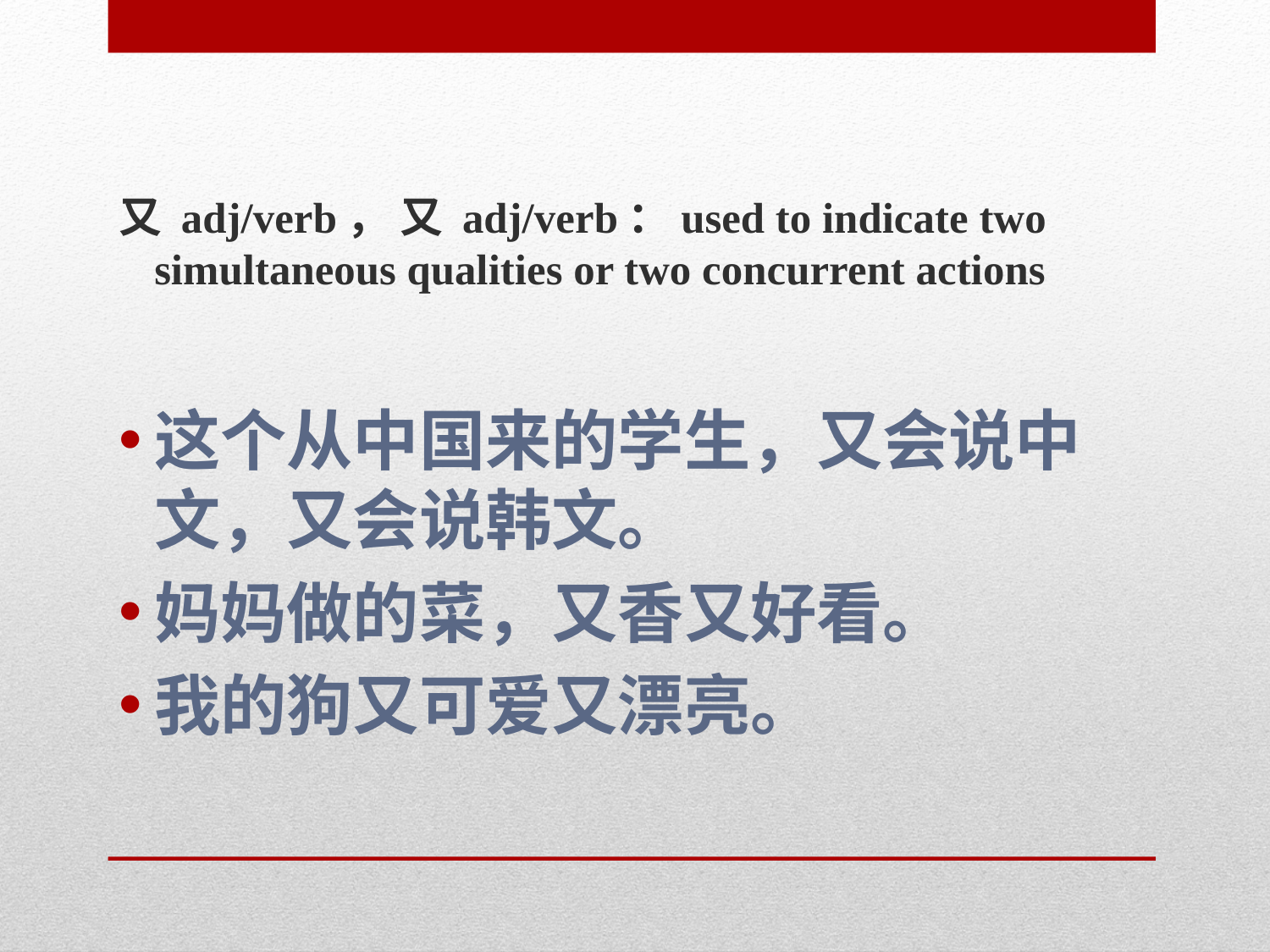

又 adj/verb， 又 adj/verb：used to indicate two simultaneous qualities or two concurrent actions

这个从中国来的学生，又会说中文，又会说韩文。
妈妈做的菜，又香又好看。
我的狗又可爱又漂亮。